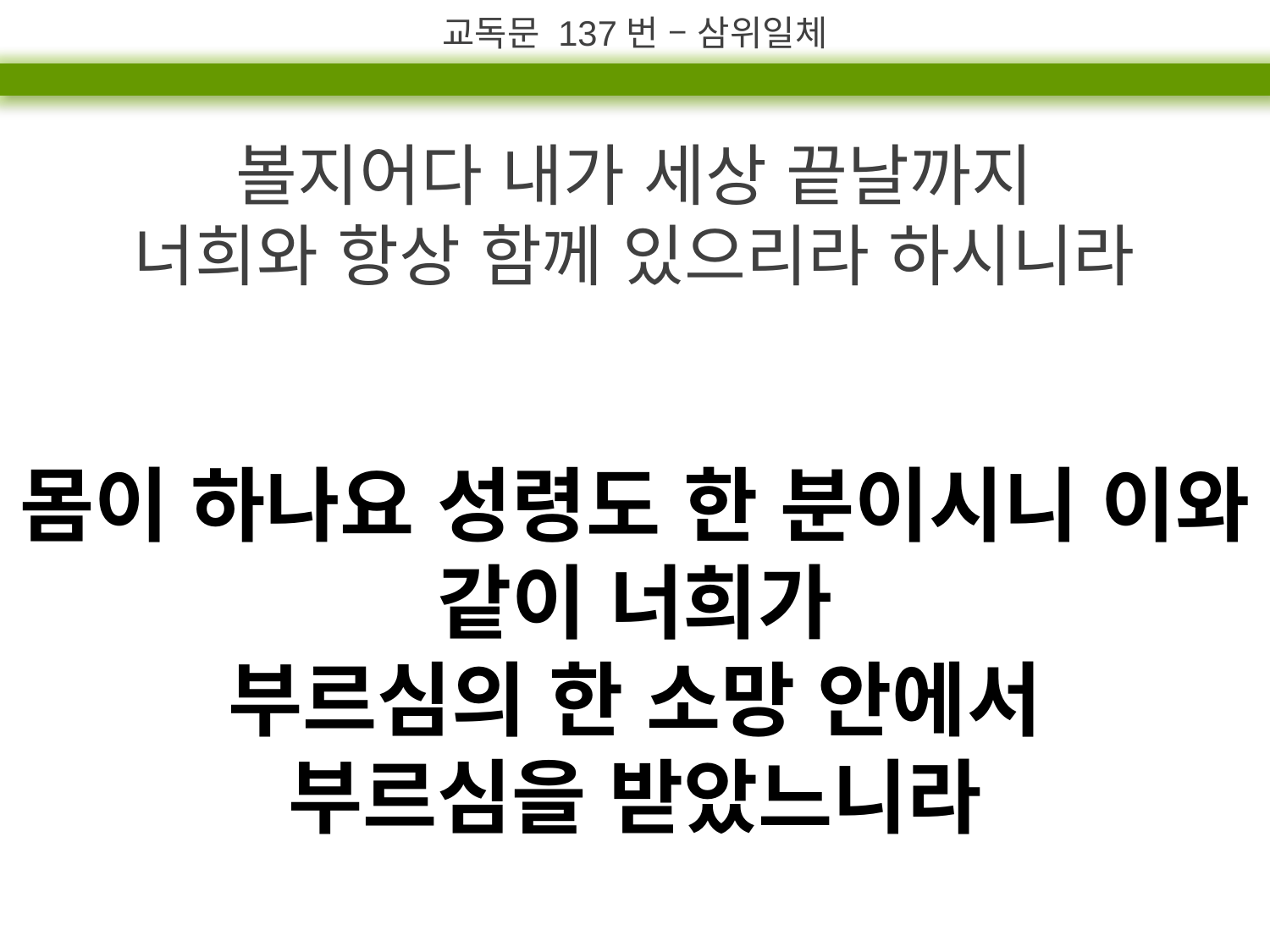

교독문 137번 – 삼위일체

볼지어다 내가 세상 끝날까지
너희와 항상 함께 있으리라 하시니라
몸이 하나요 성령도 한 분이시니 이와 같이 너희가
부르심의 한 소망 안에서
부르심을 받았느니라